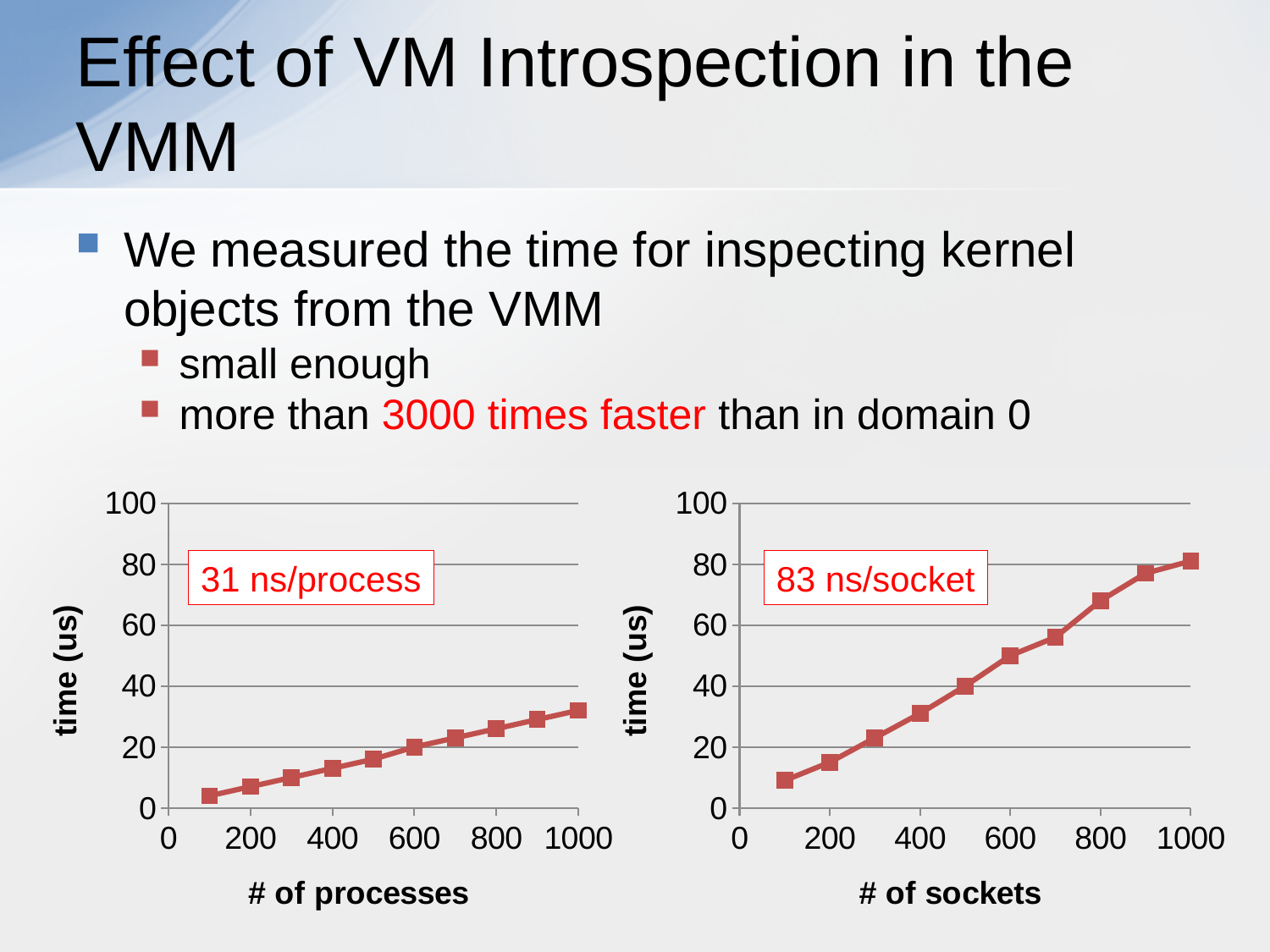

# Effect of VM Introspection in the VMM
We measured the time for inspecting kernel objects from the VMM
small enough
more than 3000 times faster than in domain 0

### Chart

| Category | process |
|---|---|

### Chart

| Category | Y の値 1 |
|---|---|
31 ns/process
83 ns/socket